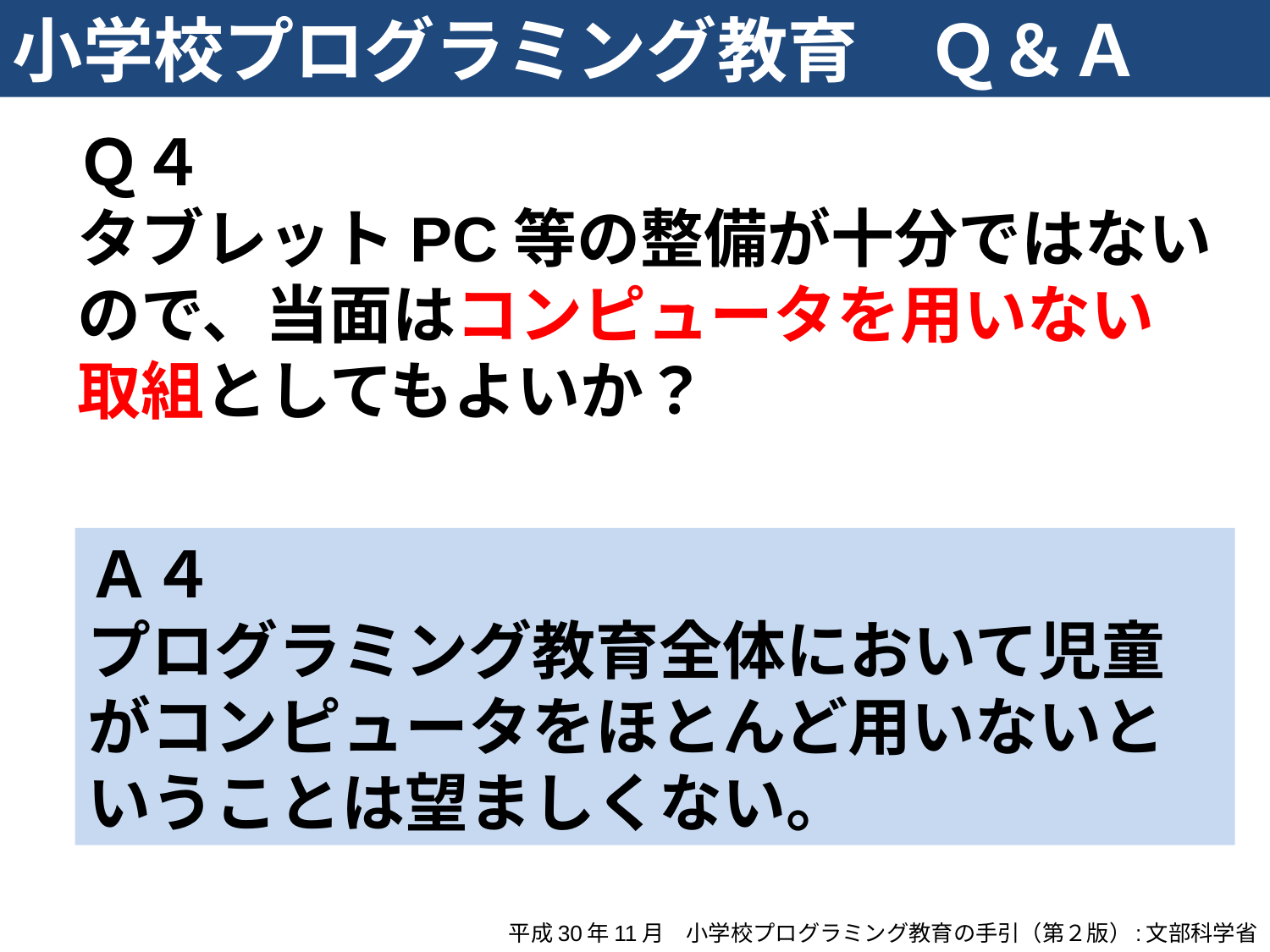

小学校プログラミング教育　Ｑ＆Ａ
Ｑ４
タブレットPC等の整備が十分ではないので、当面はコンピュータを用いない取組としてもよいか？
Ａ４
プログラミング教育全体において児童がコンピュータをほとんど用いないということは望ましくない。
平成30年11月　小学校プログラミング教育の手引（第２版）:文部科学省